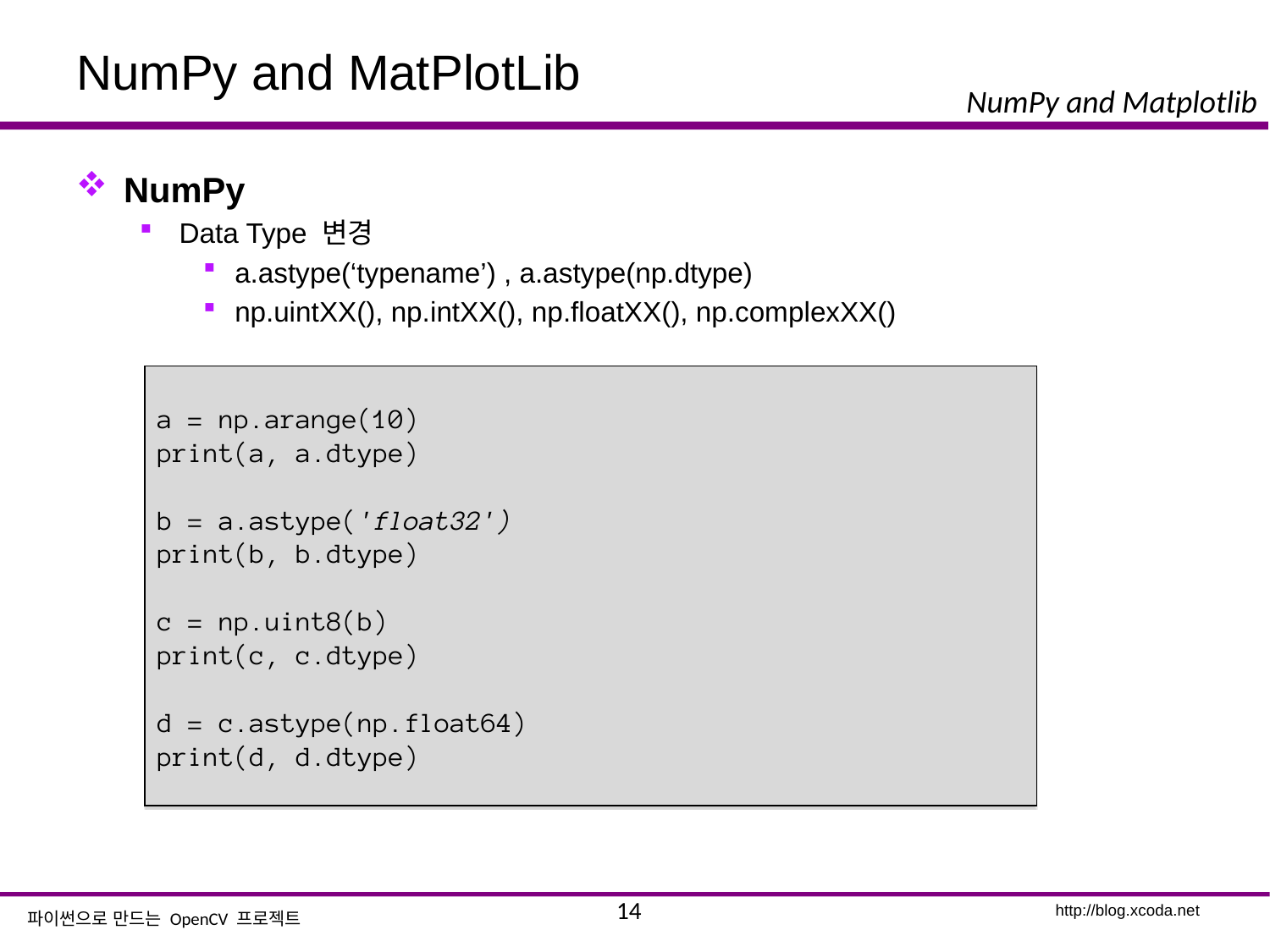

# NumPy and MatPlotLib
NumPy
Data Type 변경
a.astype(‘typename’) , a.astype(np.dtype)
np.uintXX(), np.intXX(), np.floatXX(), np.complexXX()

a = np.arange(10)
print(a, a.dtype)

b = a.astype('float32')
print(b, b.dtype)

c = np.uint8(b)
print(c, c.dtype)

d = c.astype(np.float64)
print(d, d.dtype)